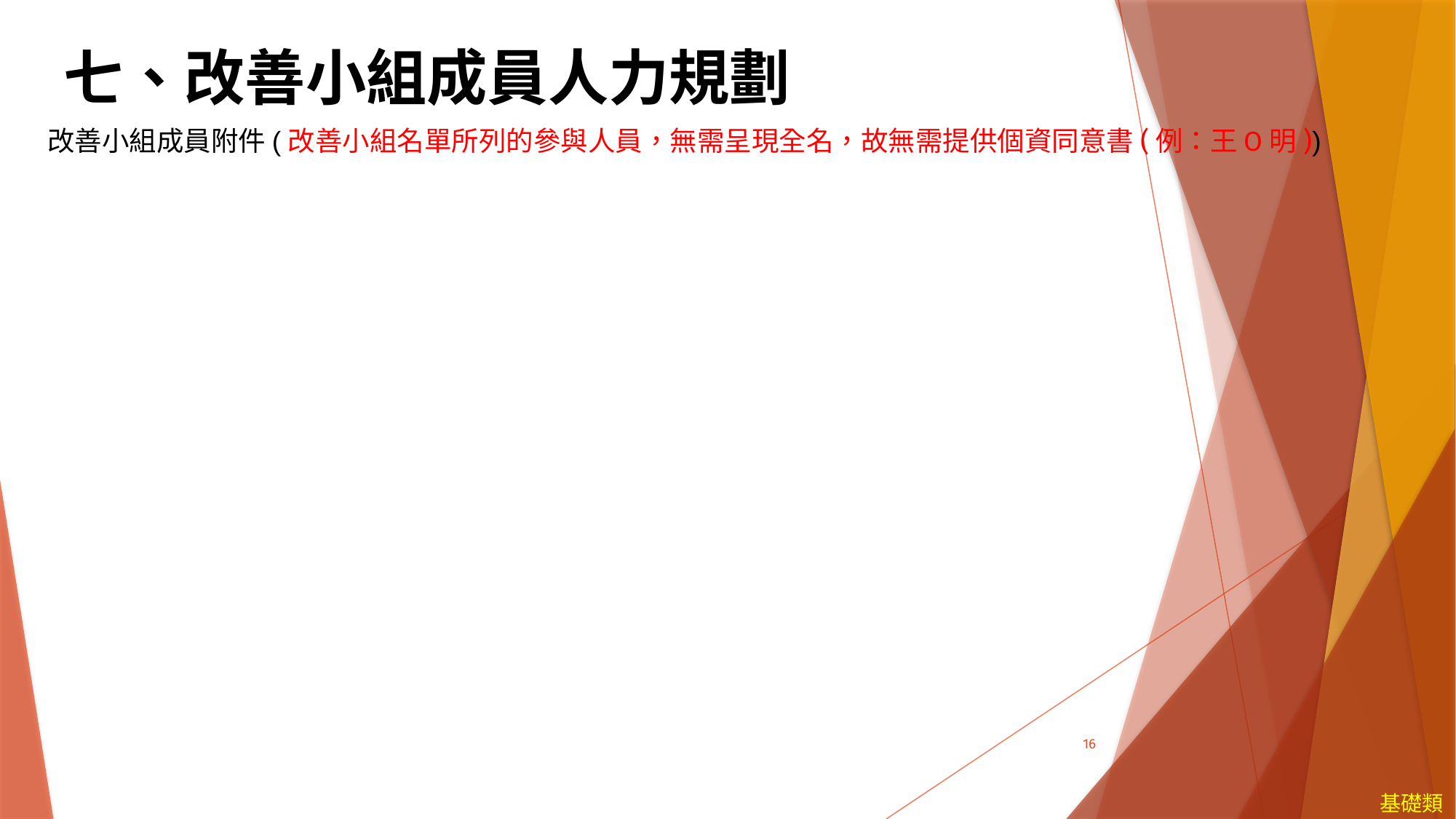

七、改善小組成員人力規劃
改善小組成員附件(改善小組名單所列的參與人員，無需呈現全名，故無需提供個資同意書(例：王O明))
16